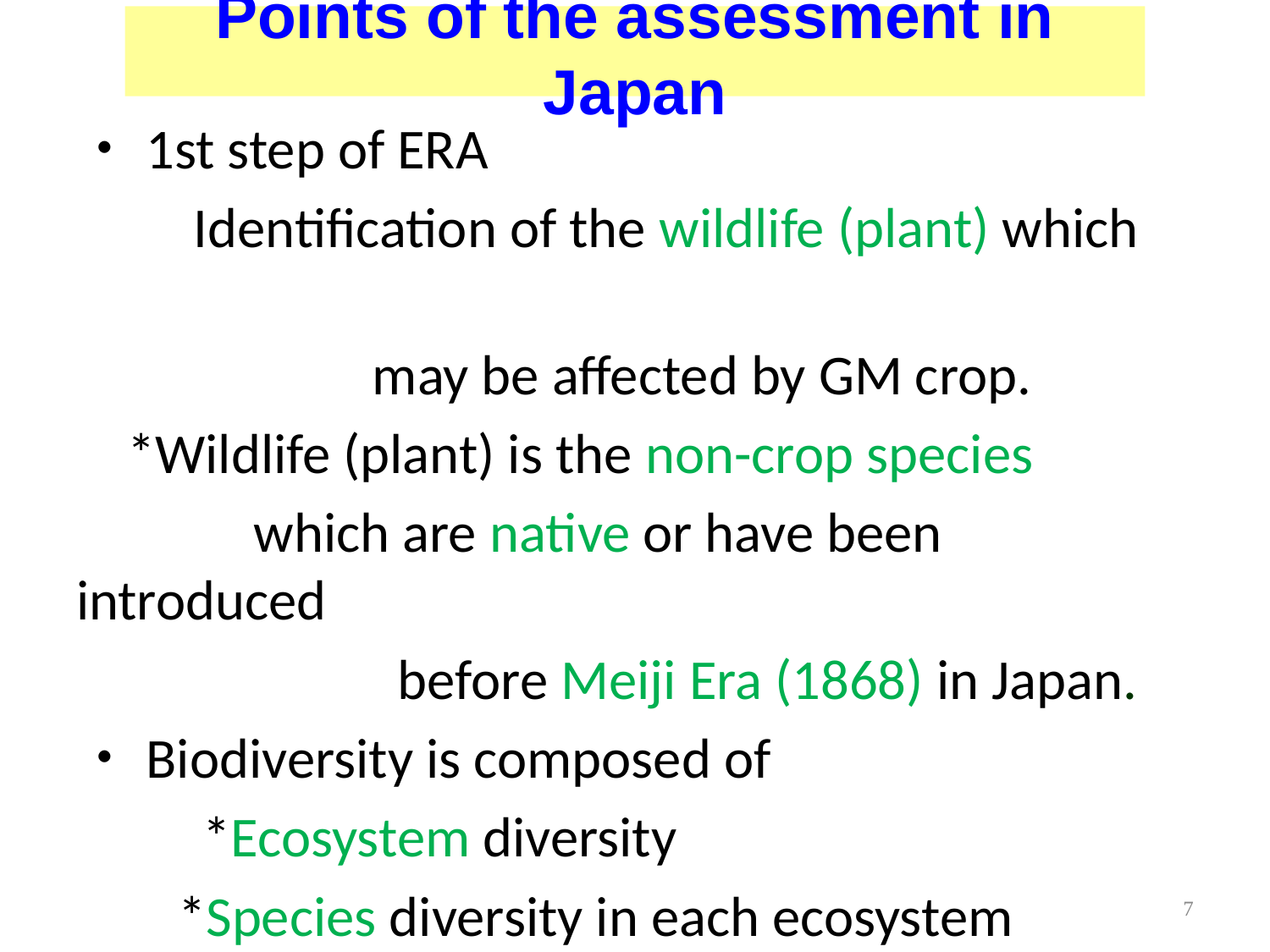

# Points of the assessment in Japan
・1st step of ERA
	　Identification of the wildlife (plant) which
　　　　　may be affected by GM crop.
    *Wildlife (plant) is the non-crop species
　　    which are native or have been introduced
　　　　　  before Meiji Era (1868) in Japan.
・Biodiversity is composed of
　　*Ecosystem diversity
        *Species diversity in each ecosystem
            *Genetic diversity in each species

7